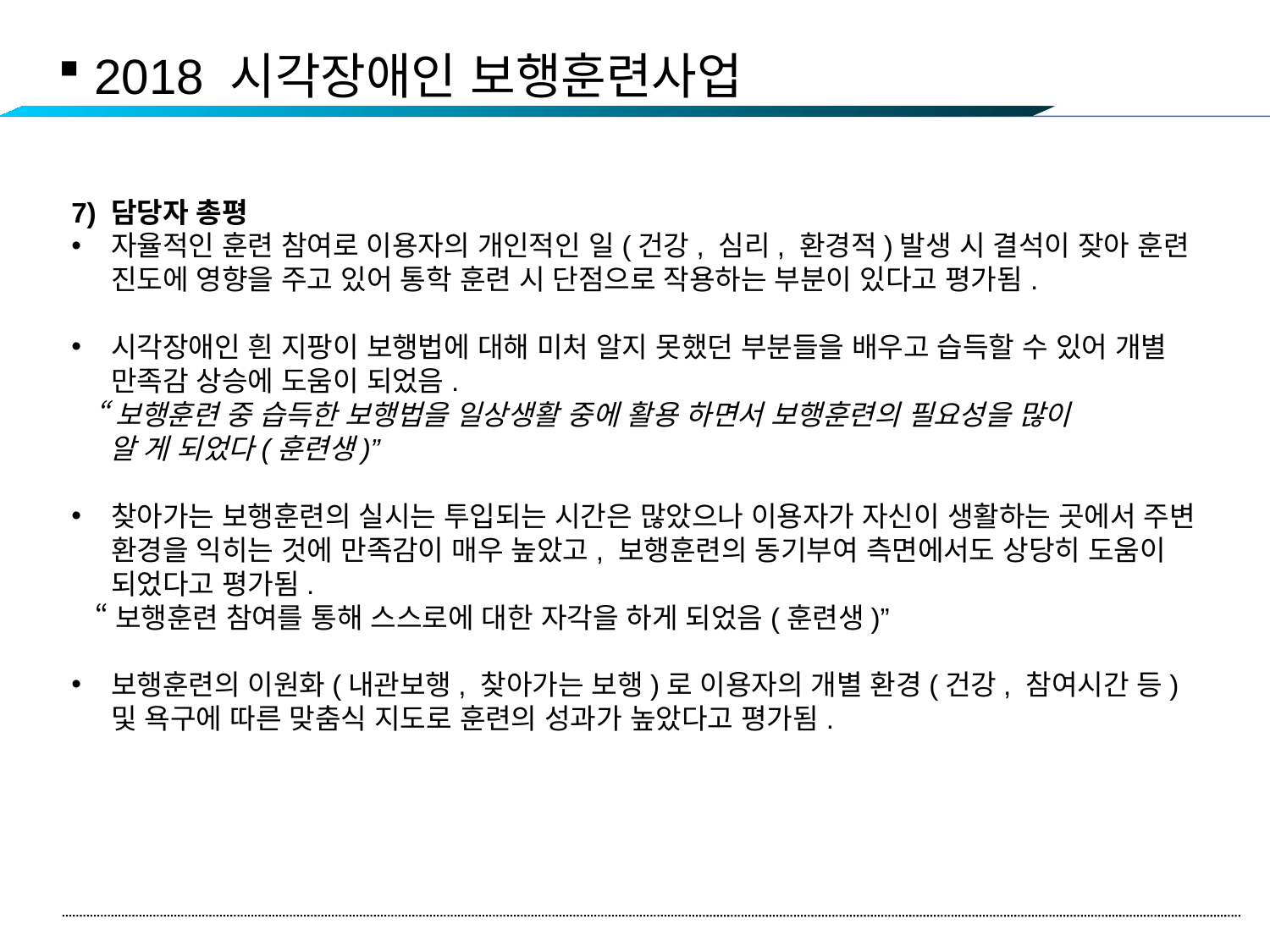

2018 시각장애인 보행훈련사업

7) 담당자 총평
자율적인 훈련 참여로 이용자의 개인적인 일(건강, 심리, 환경적)발생 시 결석이 잦아 훈련 진도에 영향을 주고 있어 통학 훈련 시 단점으로 작용하는 부분이 있다고 평가됨.

시각장애인 흰 지팡이 보행법에 대해 미처 알지 못했던 부분들을 배우고 습득할 수 있어 개별 만족감 상승에 도움이 되었음.
   “보행훈련 중 습득한 보행법을 일상생활 중에 활용 하면서 보행훈련의 필요성을 많이
    알 게 되었다(훈련생)”

찾아가는 보행훈련의 실시는 투입되는 시간은 많았으나 이용자가 자신이 생활하는 곳에서 주변 환경을 익히는 것에 만족감이 매우 높았고, 보행훈련의 동기부여 측면에서도 상당히 도움이 되었다고 평가됨.
   “보행훈련 참여를 통해 스스로에 대한 자각을 하게 되었음(훈련생)”

보행훈련의 이원화(내관보행, 찾아가는 보행)로 이용자의 개별 환경(건강, 참여시간 등) 및 욕구에 따른 맞춤식 지도로 훈련의 성과가 높았다고 평가됨.